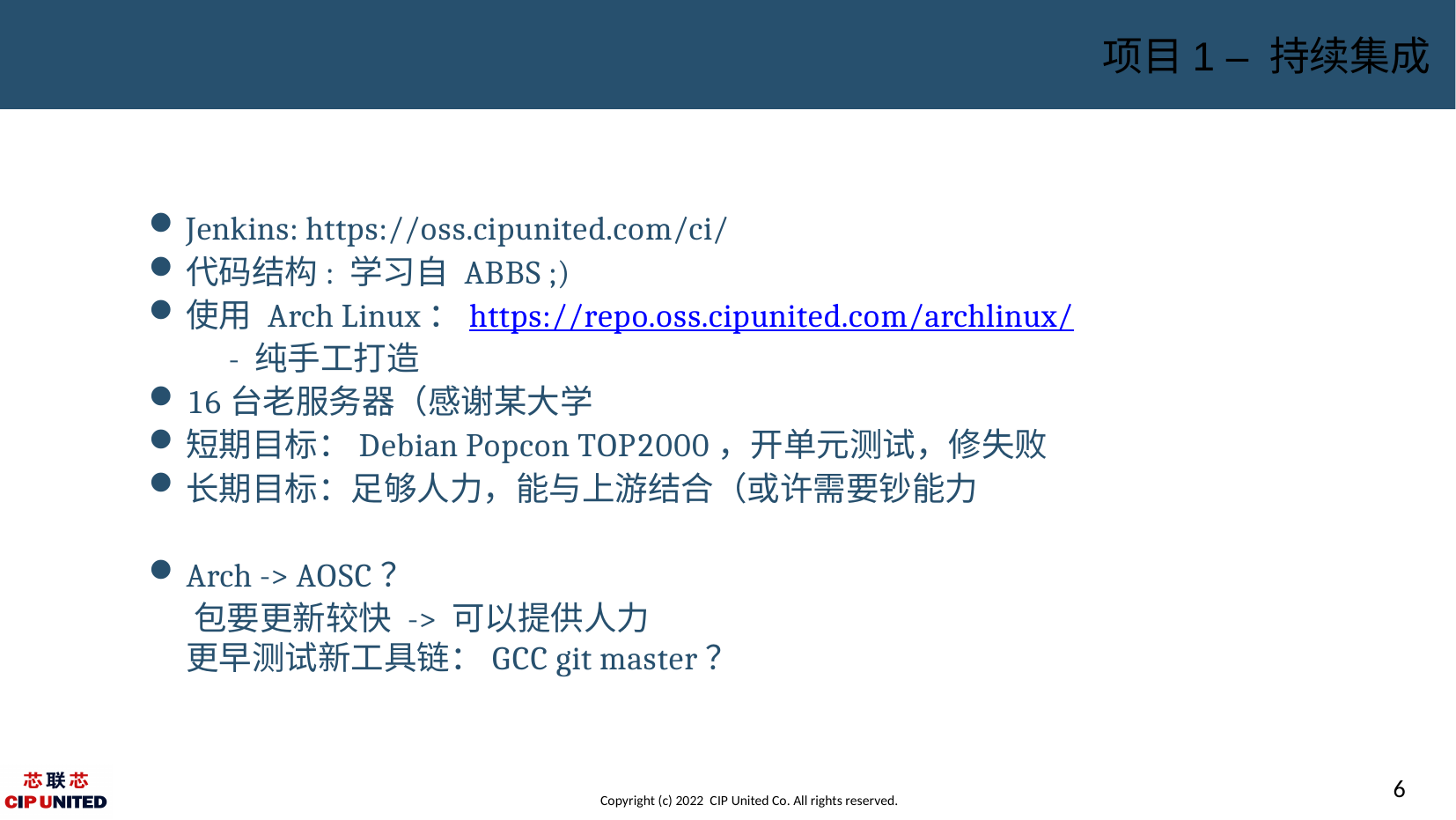

项目1 – 持续集成
Jenkins: https://oss.cipunited.com/ci/
代码结构: 学习自 ABBS ;)
使用 Arch Linux：https://repo.oss.cipunited.com/archlinux/
           - 纯手工打造
16台老服务器（感谢某大学
短期目标：Debian Popcon TOP2000，开单元测试，修失败
长期目标：足够人力，能与上游结合（或许需要钞能力

Arch -> AOSC？
     包要更新较快 -> 可以提供人力
     更早测试新工具链：GCC git master？
6